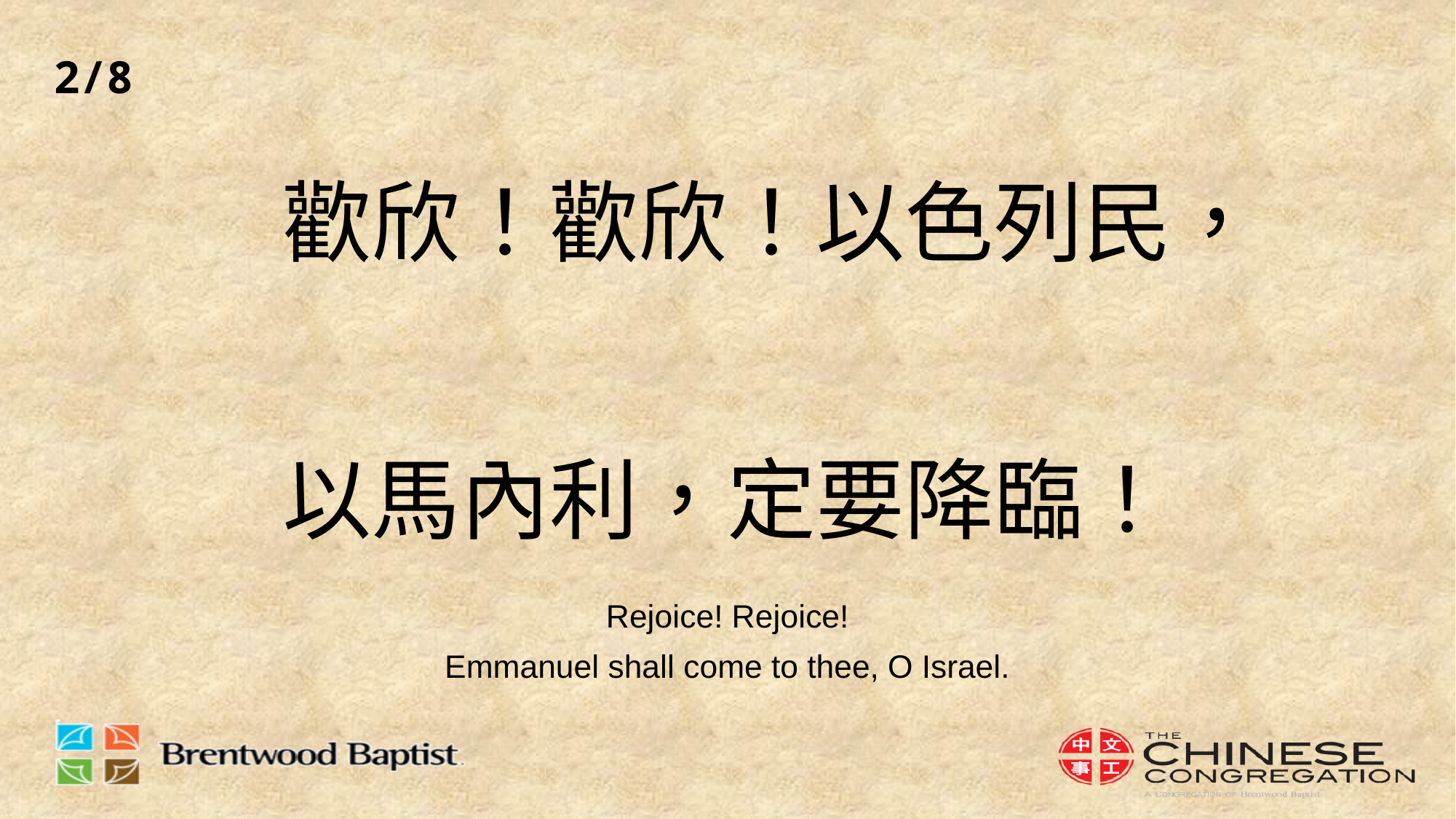

2/8
# 歡欣！歡欣！以色列民， 以馬內利，定要降臨！ Rejoice! Rejoice! Emmanuel shall come to thee, O Israel.